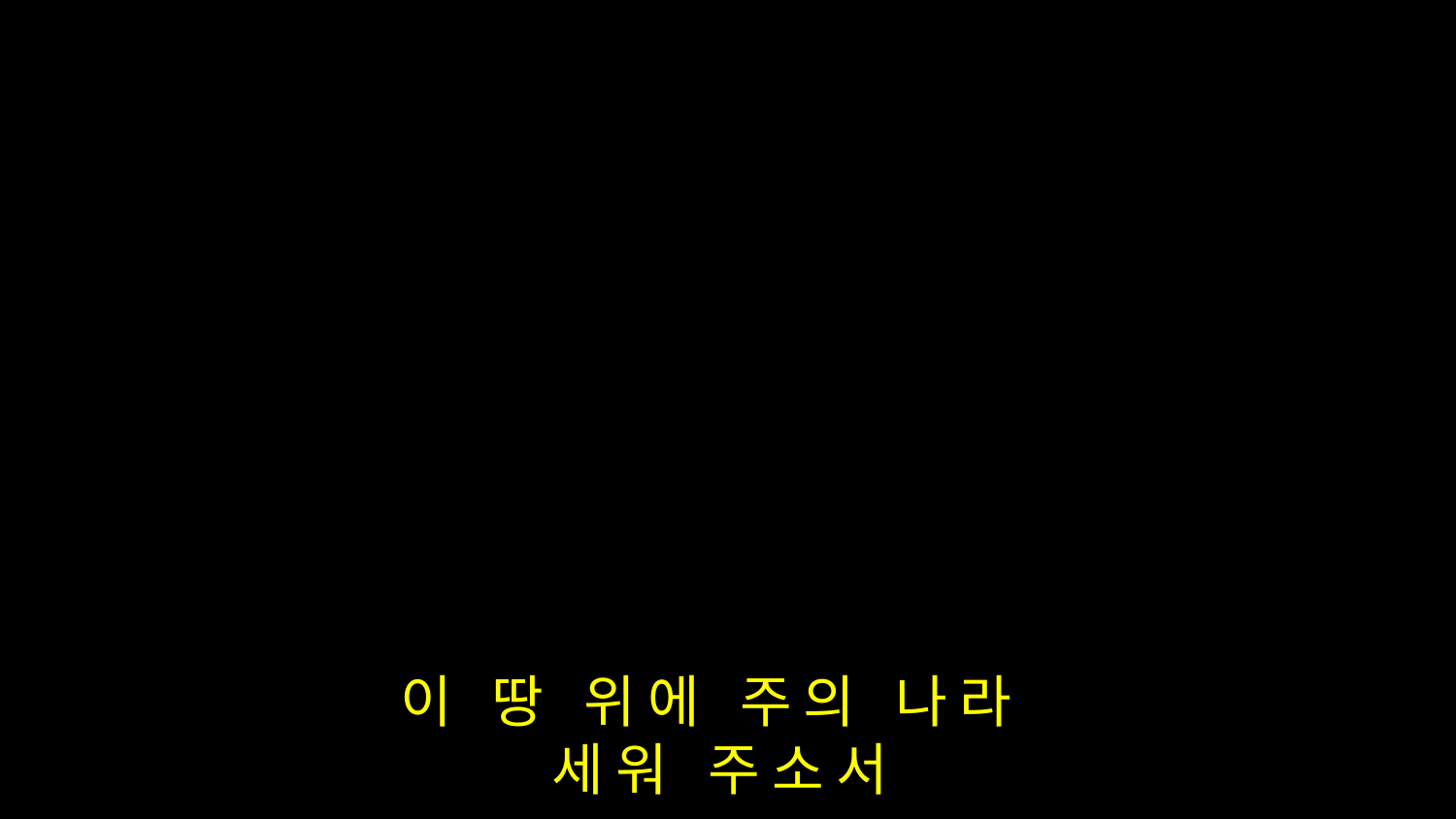

이 땅 위에 주의 나라
세워 주소서